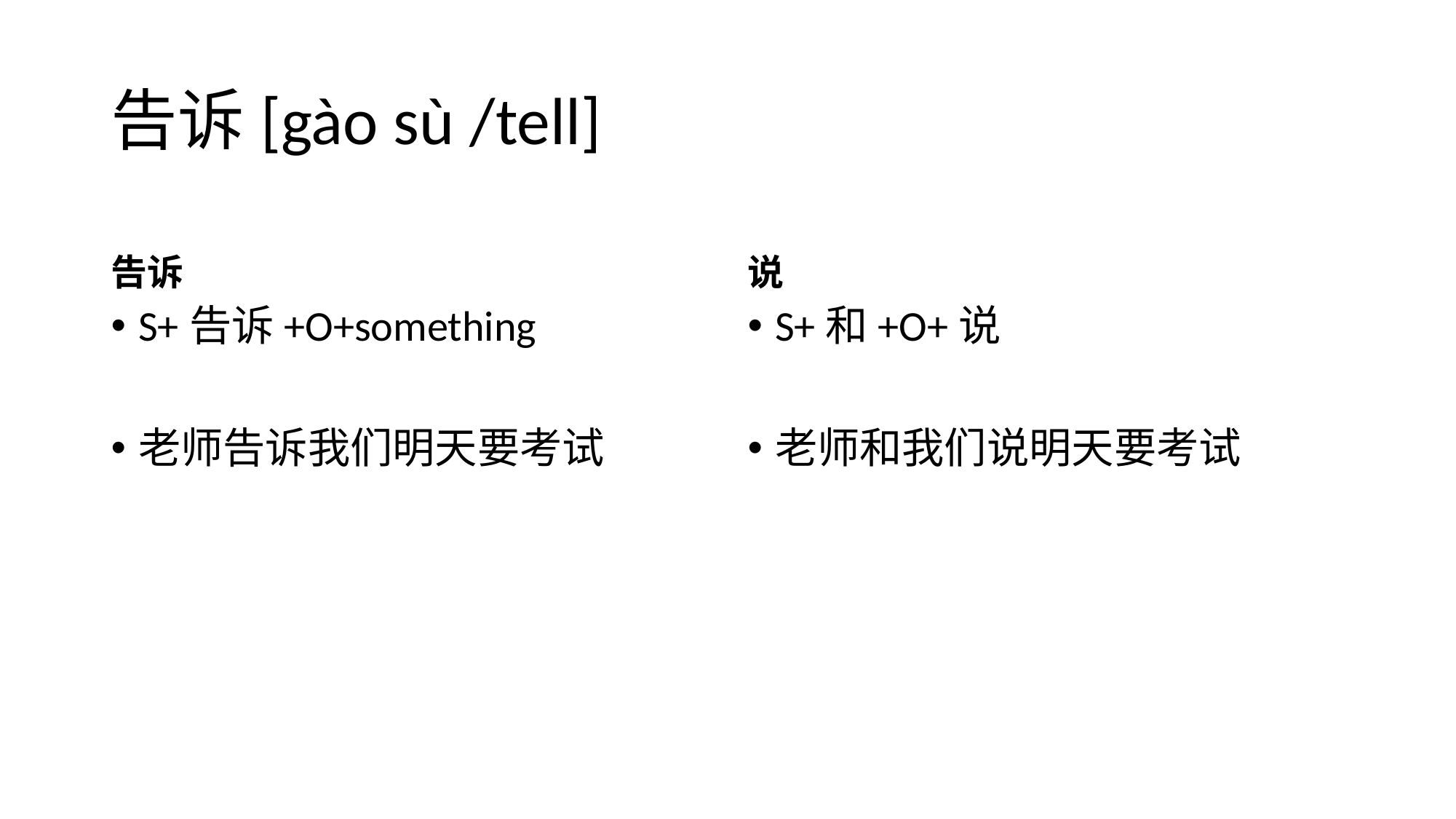

# 告诉[gào sù /tell]
告诉
说
S+告诉+O+something

老师告诉我们明天要考试

S+和+O+说

老师和我们说明天要考试